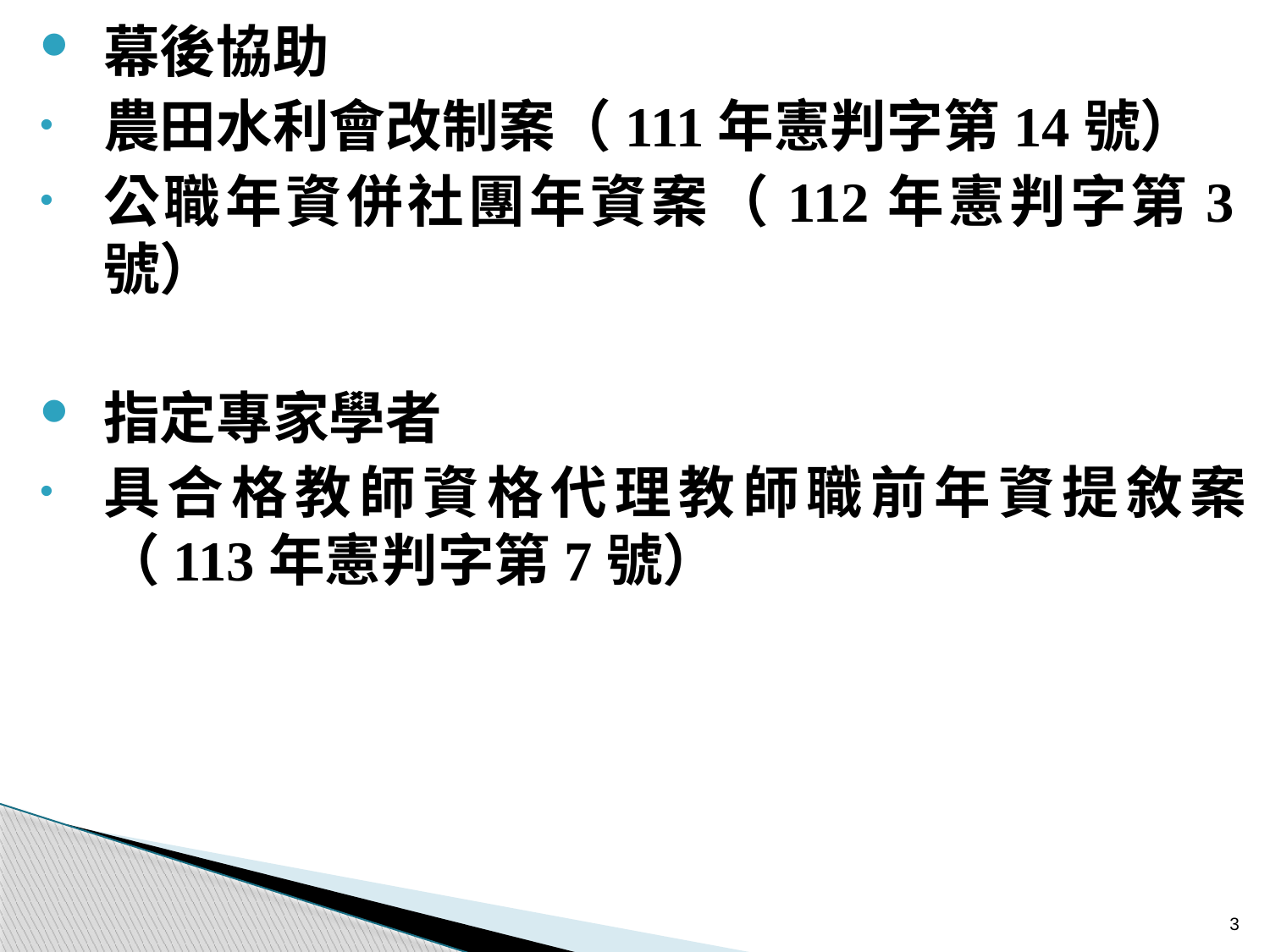

幕後協助
農田水利會改制案（111年憲判字第14號）
公職年資併社團年資案（112年憲判字第3號）

指定專家學者
具合格教師資格代理教師職前年資提敘案（113年憲判字第7號）
3